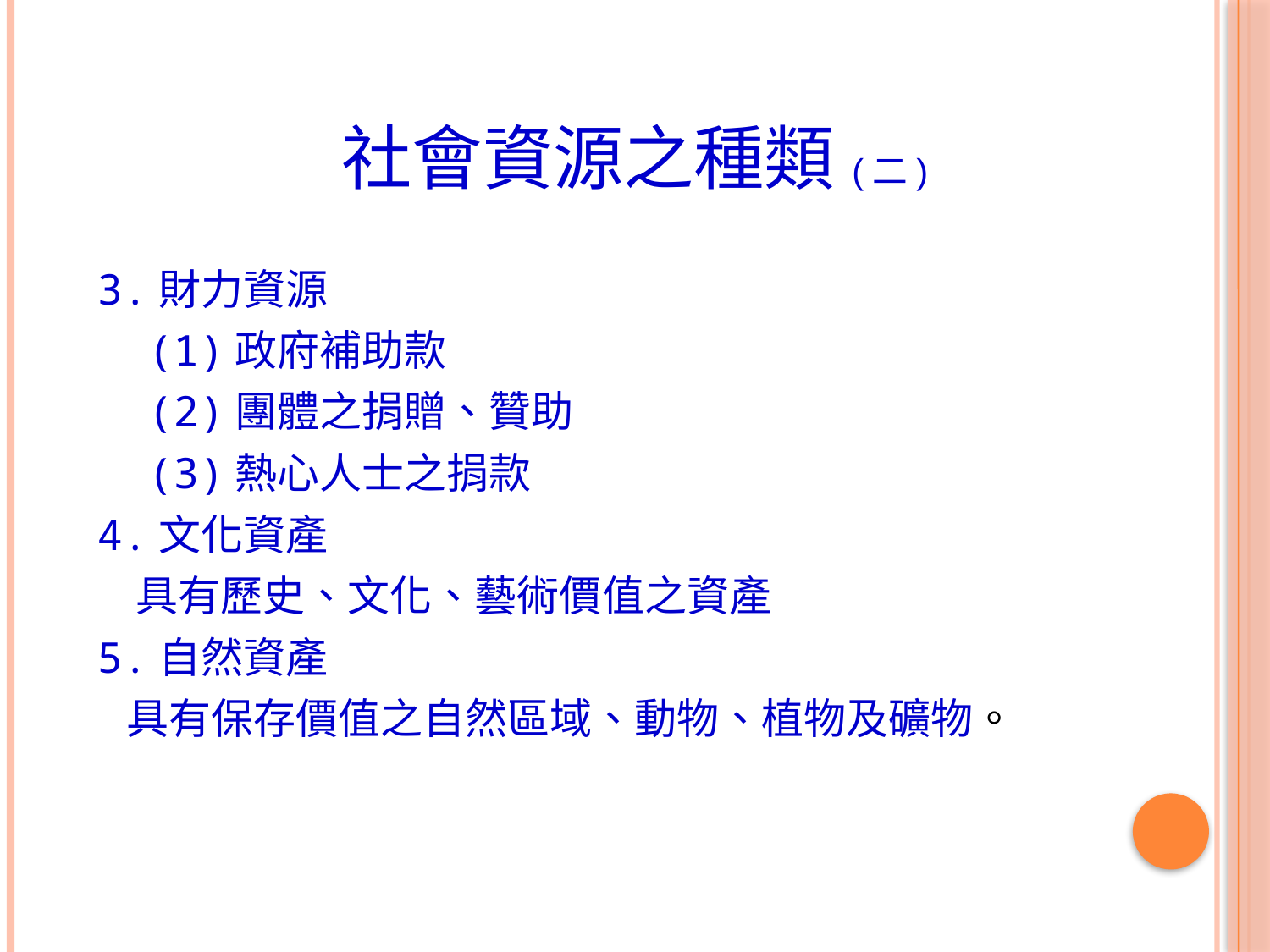

# 社會資源之種類(二)
3.財力資源
  (1)政府補助款
  (2)團體之捐贈、贊助
  (3)熱心人士之捐款
4.文化資產
   具有歷史、文化、藝術價值之資產
5.自然資產
  具有保存價值之自然區域、動物、植物及礦物。